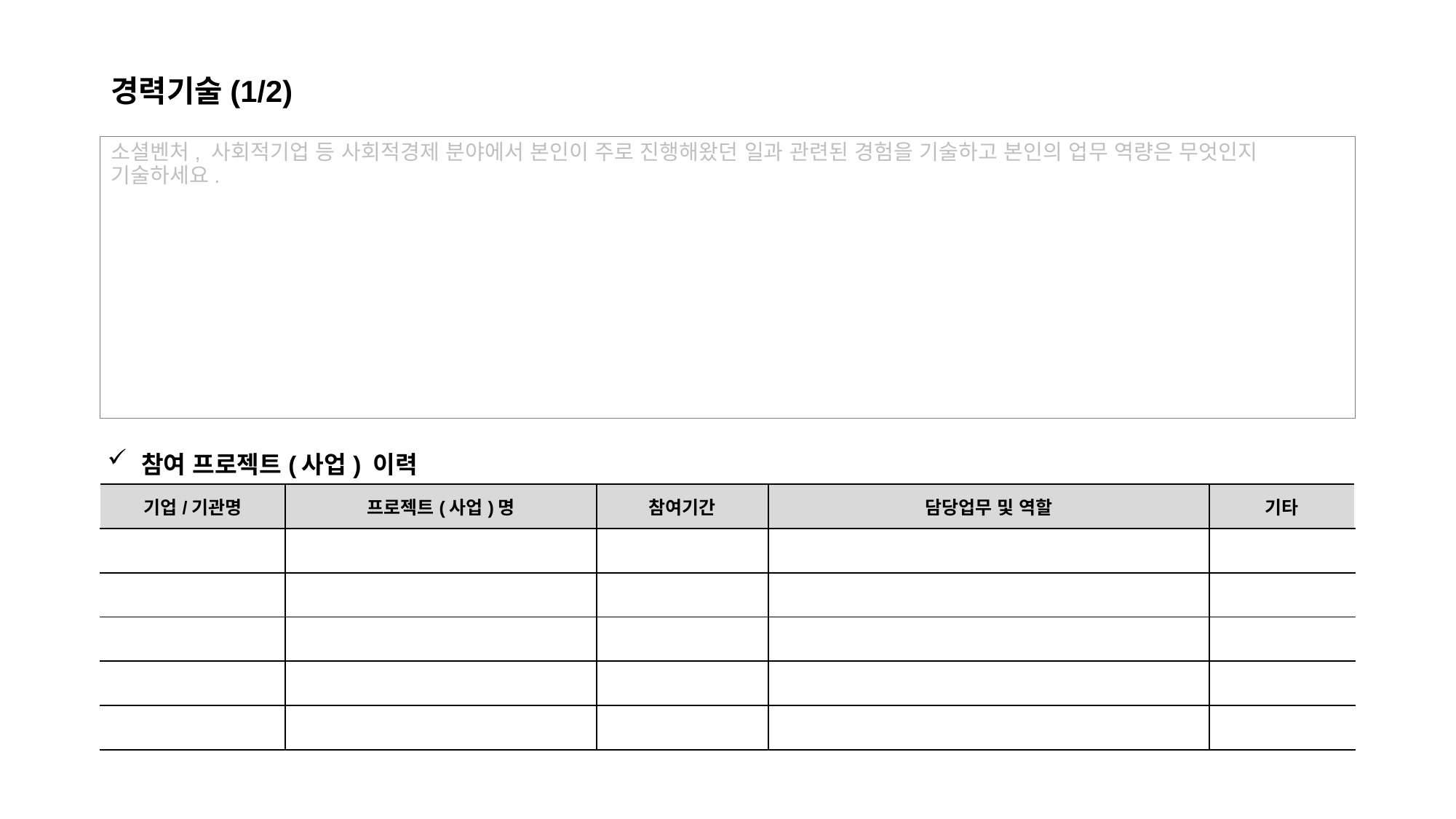

# 경력기술(1/2)
소셜벤처, 사회적기업 등 사회적경제 분야에서 본인이 주로 진행해왔던 일과 관련된 경험을 기술하고 본인의 업무 역량은 무엇인지 기술하세요.

참여 프로젝트(사업) 이력
| 기업/기관명 | 프로젝트(사업)명 | 참여기간 | 담당업무 및 역할 | 기타 |
| --- | --- | --- | --- | --- |
|  |  |  |  |  |
|  |  |  |  |  |
|  |  |  |  |  |
|  |  |  |  |  |
|  |  |  |  |  |